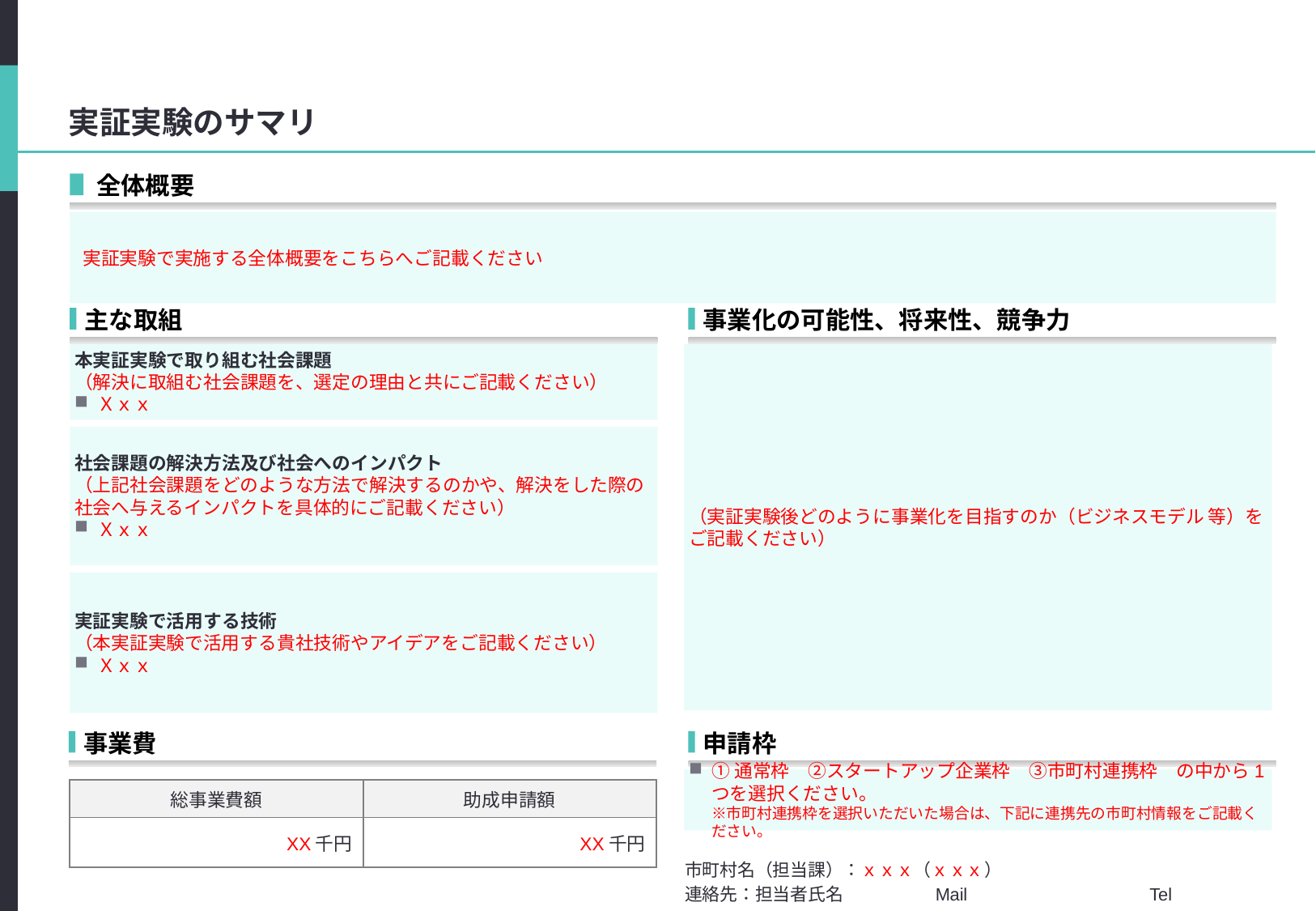

#

実証実験のサマリ
全体概要

実証実験で実施する全体概要をこちらへご記載ください
事業化の可能性、将来性、競争力

主な取組

本実証実験で取り組む社会課題
（解決に取組む社会課題を、選定の理由と共にご記載ください）
Ｘｘｘ
（実証実験後どのように事業化を目指すのか（ビジネスモデル 等）をご記載ください）
社会課題の解決方法及び社会へのインパクト
（上記社会課題をどのような方法で解決するのかや、解決をした際の社会へ与えるインパクトを具体的にご記載ください）
Ｘｘｘ
実証実験で活用する技術
（本実証実験で活用する貴社技術やアイデアをご記載ください）
Ｘｘｘ
事業費

申請枠

①通常枠　②スタートアップ企業枠　③市町村連携枠　の中から1つを選択ください。
※市町村連携枠を選択いただいた場合は、下記に連携先の市町村情報をご記載ください。
| 総事業費額 | 助成申請額 |
| --- | --- |
| XX千円 | XX千円 |
市町村名（担当課）：ｘｘｘ（ｘｘｘ）
連絡先：担当者氏名　　　　　Mail　　　　　　　　　    Tel